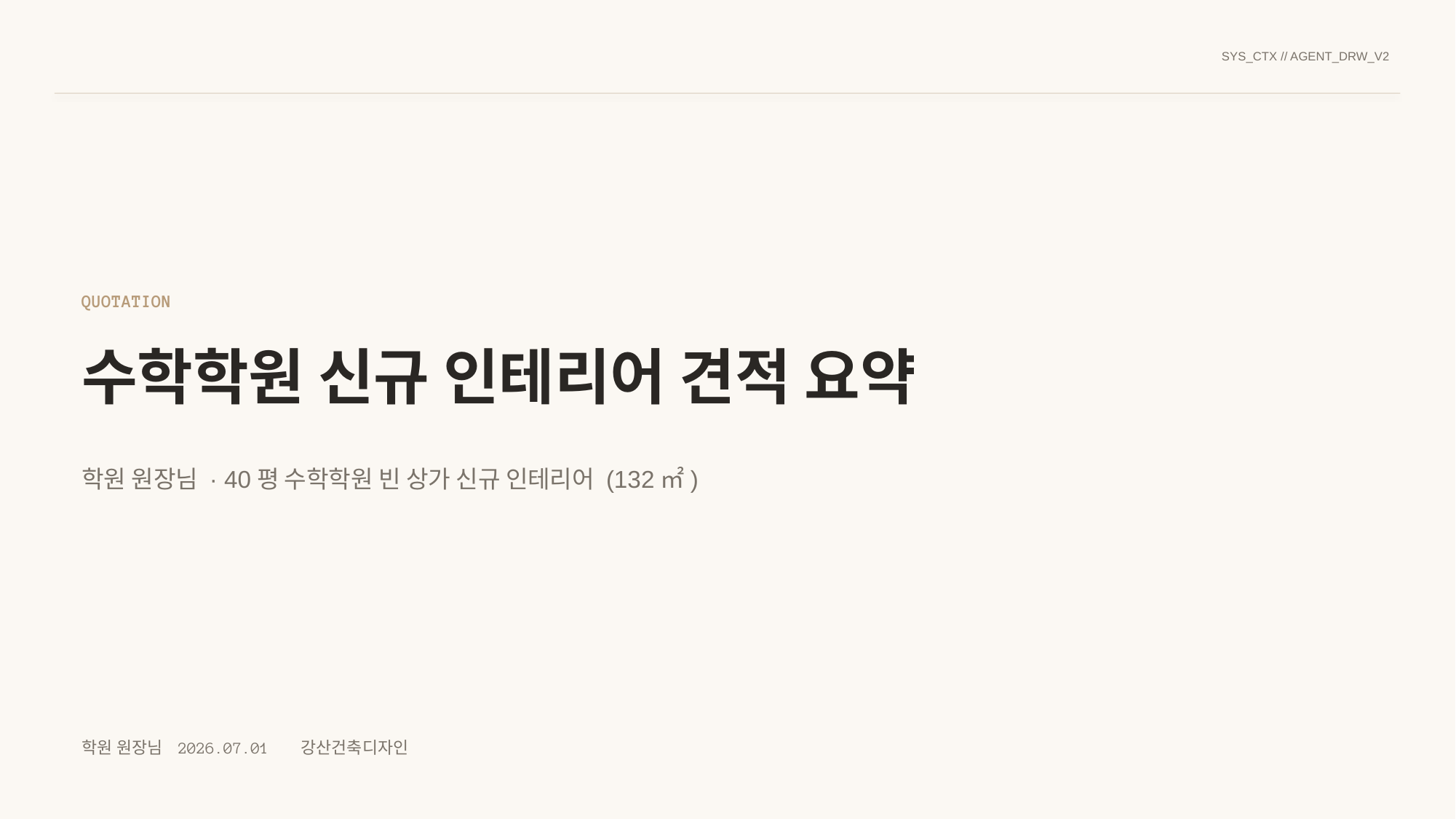

SYS_CTX // AGENT_DRW_V2

QUOTATION
수학학원 신규 인테리어 견적 요약
학원 원장님 · 40평 수학학원 빈 상가 신규 인테리어 (132㎡)
학원 원장님   2026.07.01   강산건축디자인